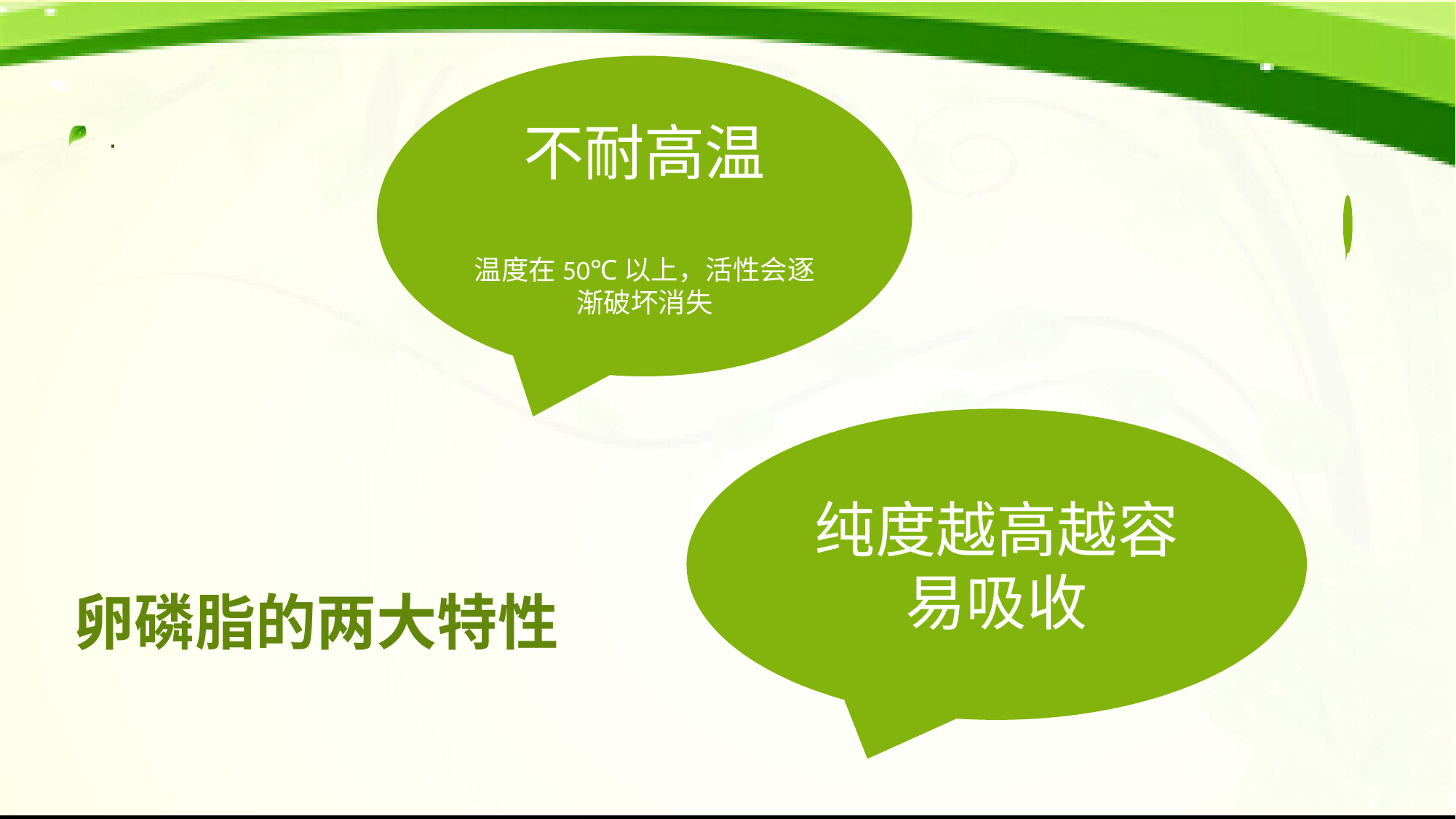

不耐高温

温度在50℃以上，活性会逐渐破坏消失
.

纯度越高越容易吸收

# 卵磷脂的两大特性